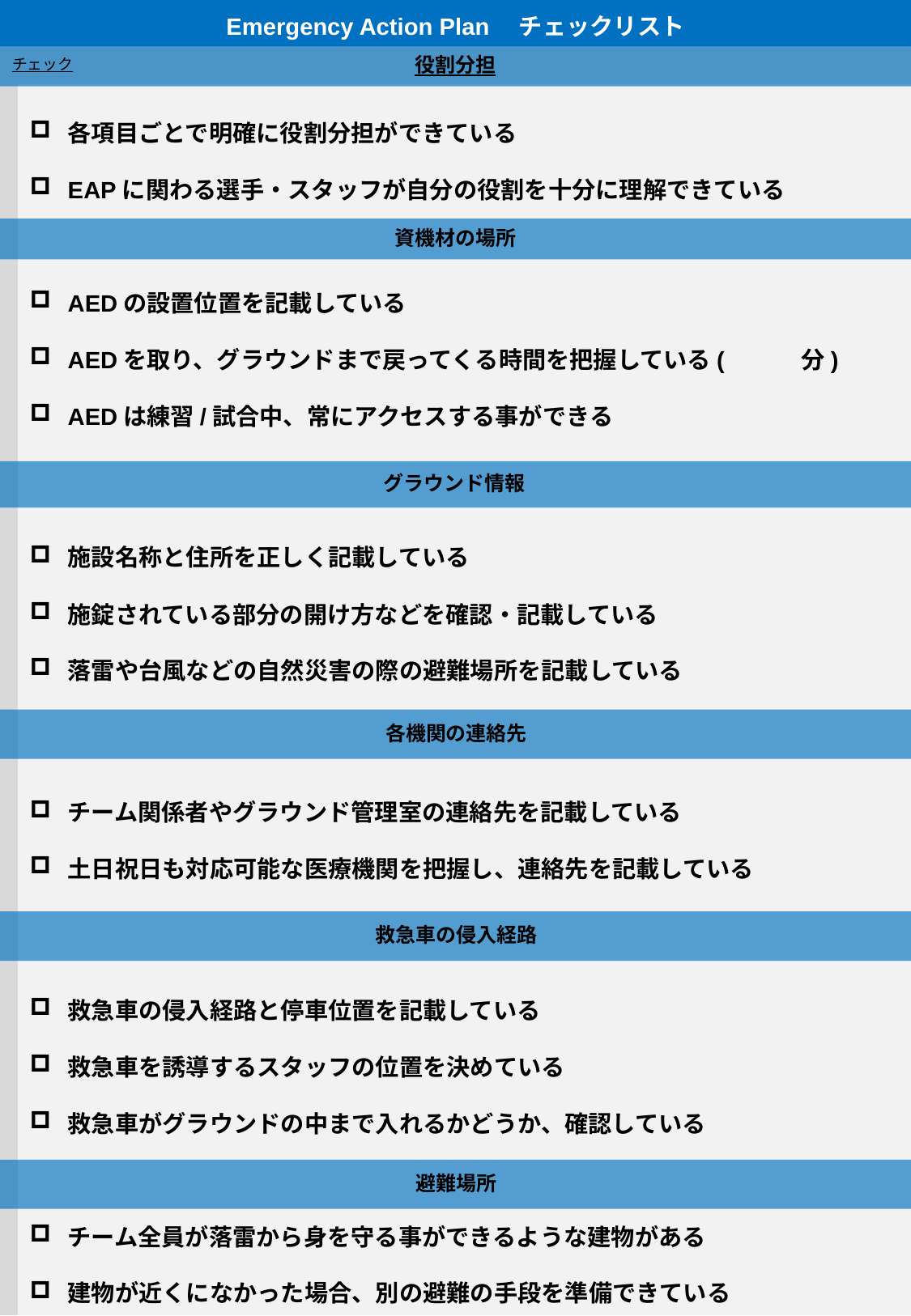

# Emergency Action Plan　チェックリスト
役割分担
チェック

各項目ごとで明確に役割分担ができている

EAPに関わる選手・スタッフが自分の役割を十分に理解できている

AEDの設置位置を記載している

AEDを取り、グラウンドまで戻ってくる時間を把握している(　　　分)

AEDは練習/試合中、常にアクセスする事ができる

施設名称と住所を正しく記載している

施錠されている部分の開け方などを確認・記載している

落雷や台風などの自然災害の際の避難場所を記載している

チーム関係者やグラウンド管理室の連絡先を記載している

土日祝日も対応可能な医療機関を把握し、連絡先を記載している

救急車の侵入経路と停車位置を記載している

救急車を誘導するスタッフの位置を決めている

救急車がグラウンドの中まで入れるかどうか、確認している

チーム全員が落雷から身を守る事ができるような建物がある

建物が近くになかった場合、別の避難の手段を準備できている
資機材の場所
グラウンド情報
各機関の連絡先
救急車の侵入経路
避難場所